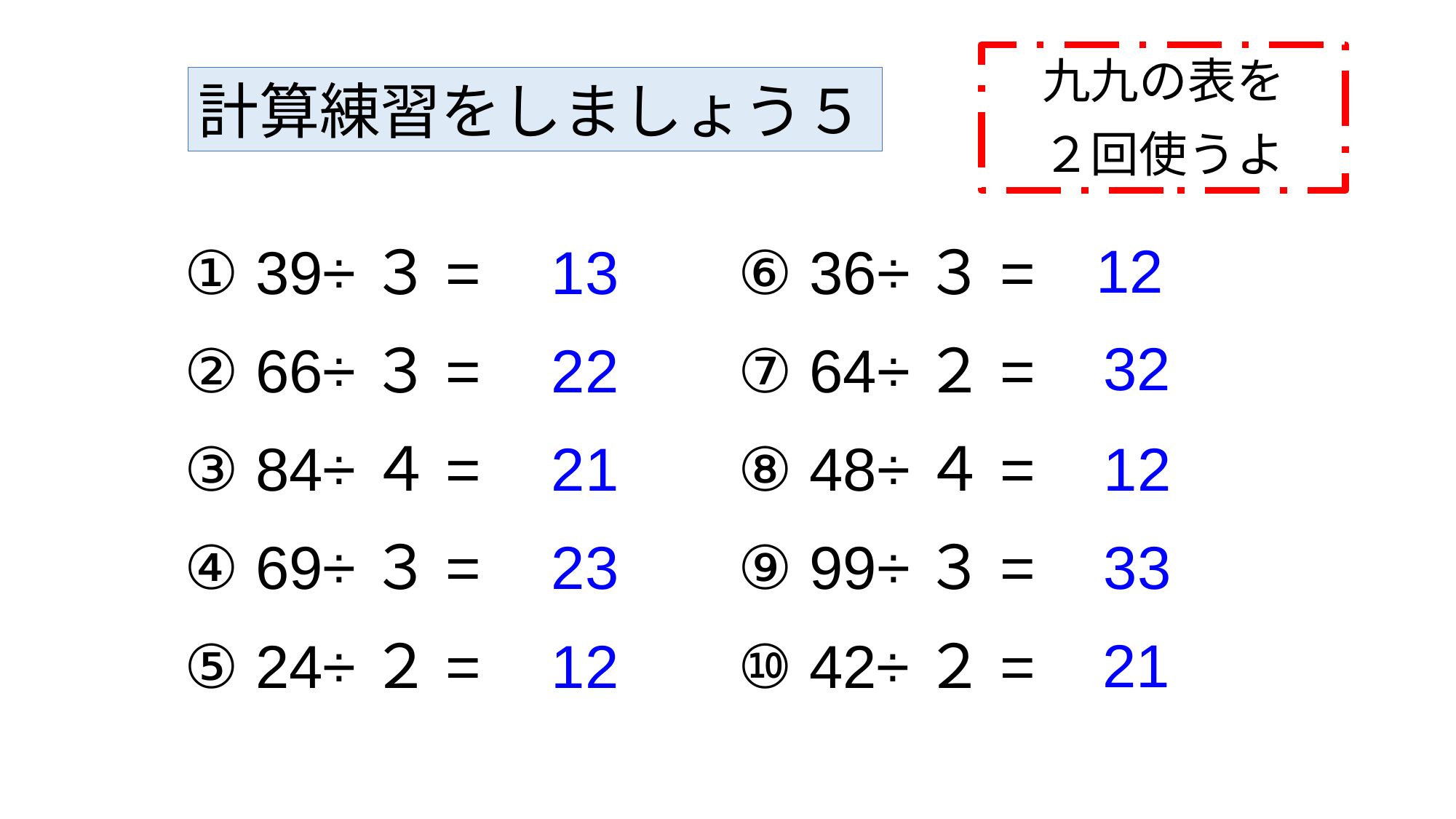

九九の表を
２回使うよ
計算練習をしましょう５
12
① 39÷３=
13
⑥ 36÷３=
32
② 66÷３=
22
⑦ 64÷２=
③ 84÷４=
21
⑧ 48÷４=
12
④ 69÷３=
23
⑨ 99÷３=
33
21
⑤ 24÷２=
12
⑩ 42÷２=